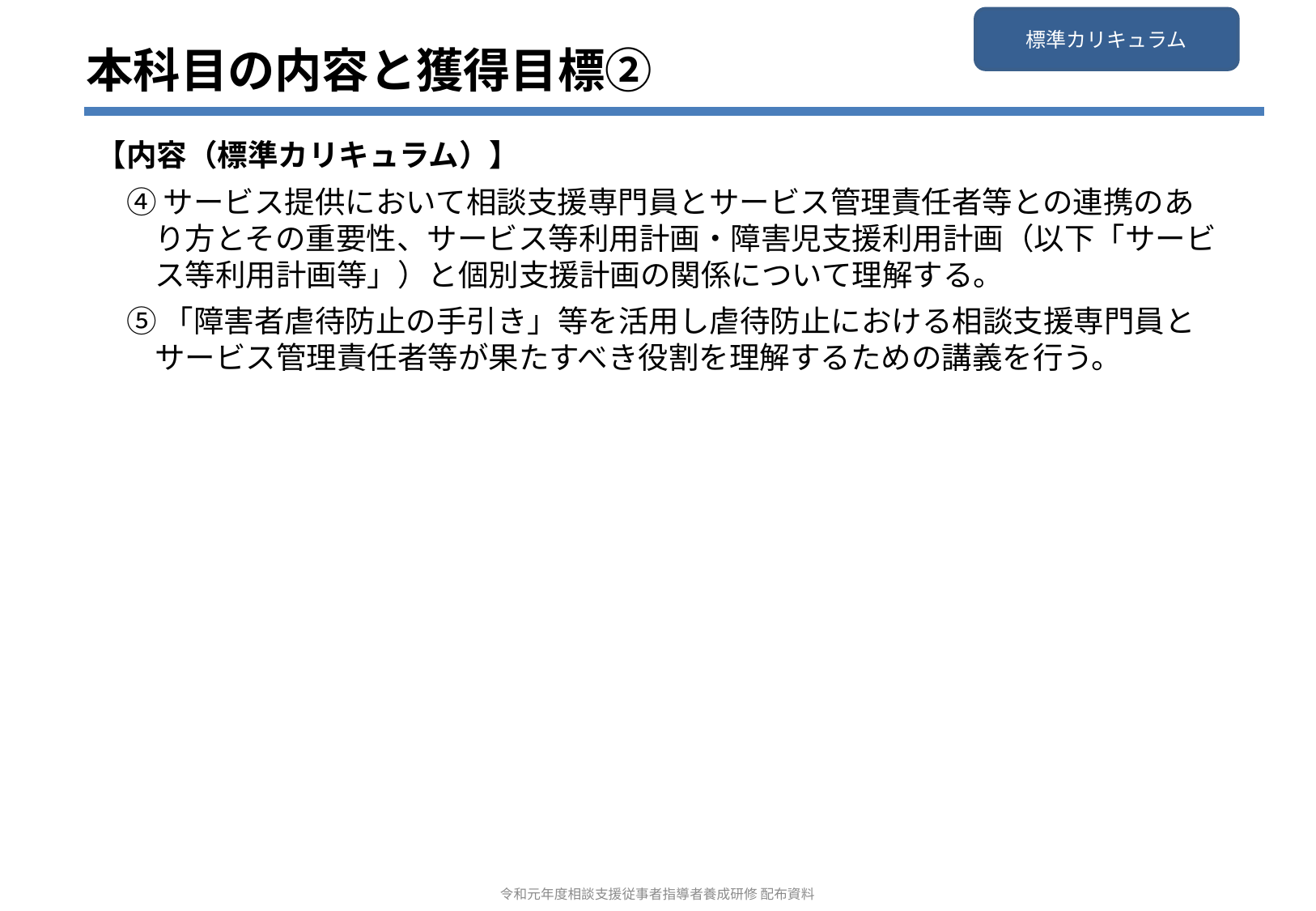

標準カリキュラム
本科目の内容と獲得目標②
【内容（標準カリキュラム）】

　④ サービス提供において相談支援専門員とサービス管理責任者等との連携のあり方とその重要性、サービス等利用計画・障害児支援利用計画（以下「サービス等利用計画等」）と個別支援計画の関係について理解する。

　⑤ 「障害者虐待防止の手引き」等を活用し虐待防止における相談支援専門員とサービス管理責任者等が果たすべき役割を理解するための講義を行う。
令和元年度相談支援従事者指導者養成研修 配布資料